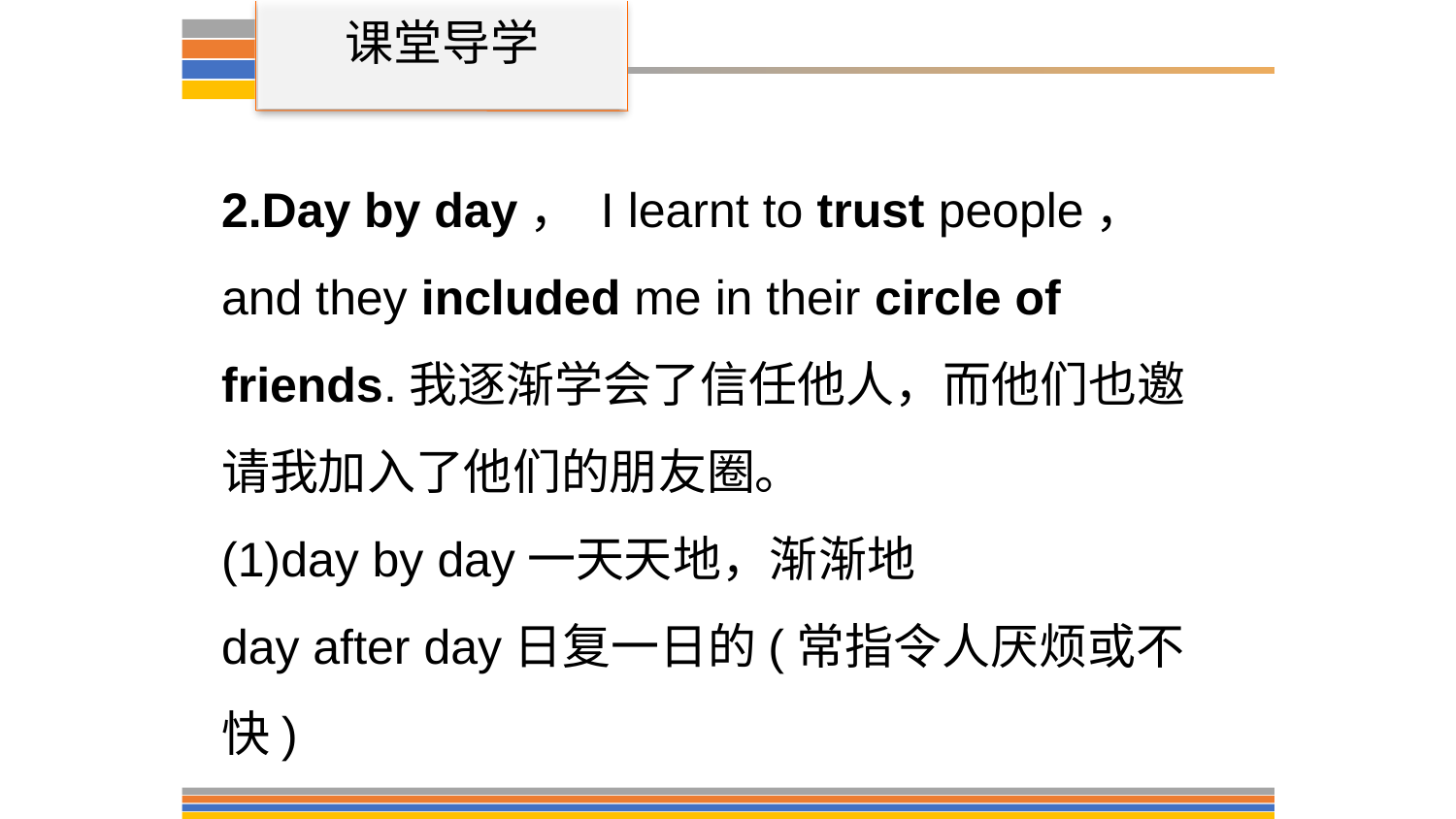

课堂导学

2.Day by day， I learnt to trust people， and they included me in their circle of friends.我逐渐学会了信任他人，而他们也邀请我加入了他们的朋友圈。
(1)day by day一天天地，渐渐地
day after day日复一日的(常指令人厌烦或不快)